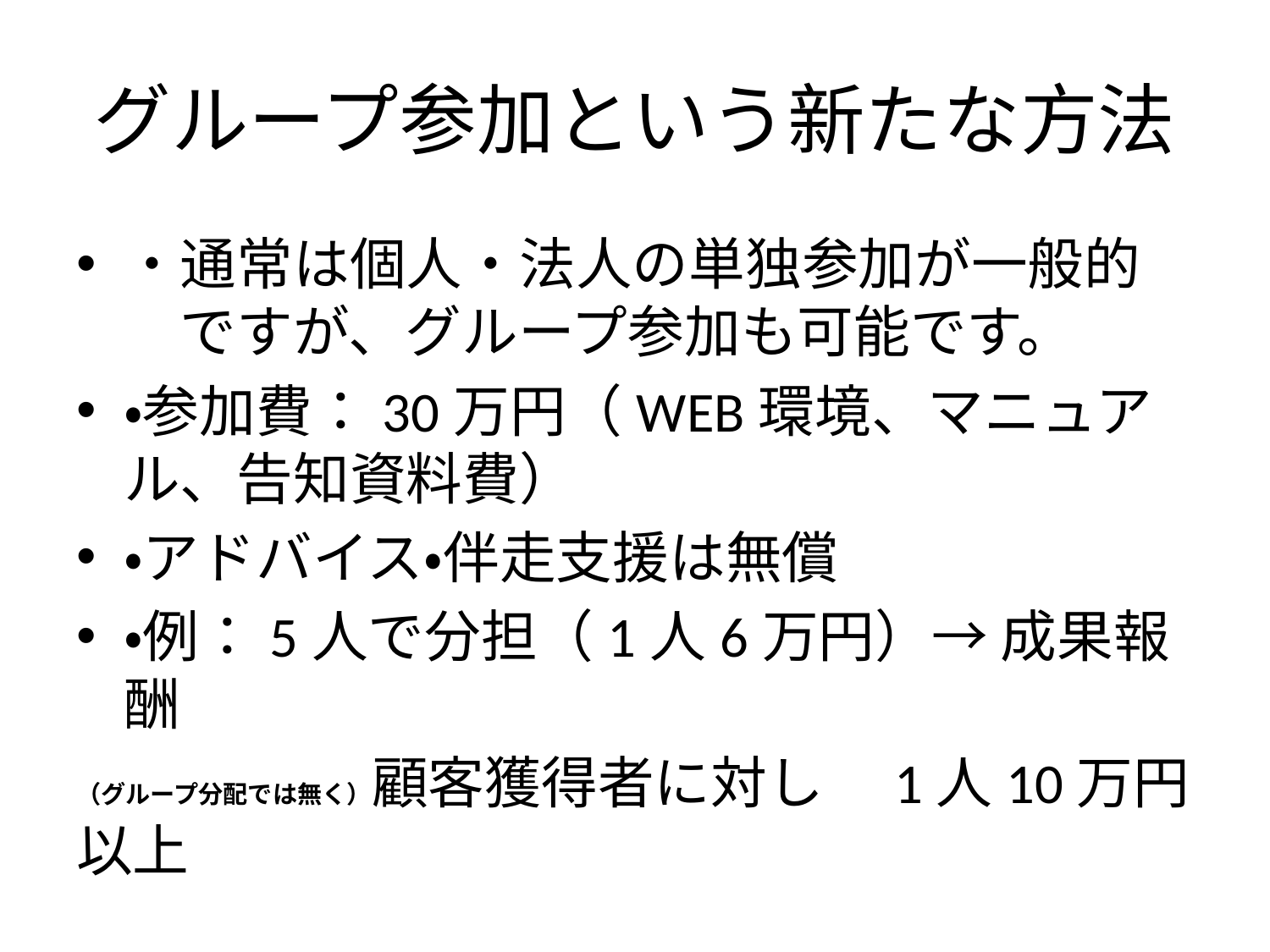

# グループ参加という新たな方法
・通常は個人・法人の単独参加が一般的　ですが、グループ参加も可能です。
・参加費：30万円（WEB環境、マニュアル、告知資料費）
・アドバイス・伴走支援は無償
・例：5人で分担（1人6万円）→ 成果報酬
（グループ分配では無く）顧客獲得者に対し　1人10万円以上